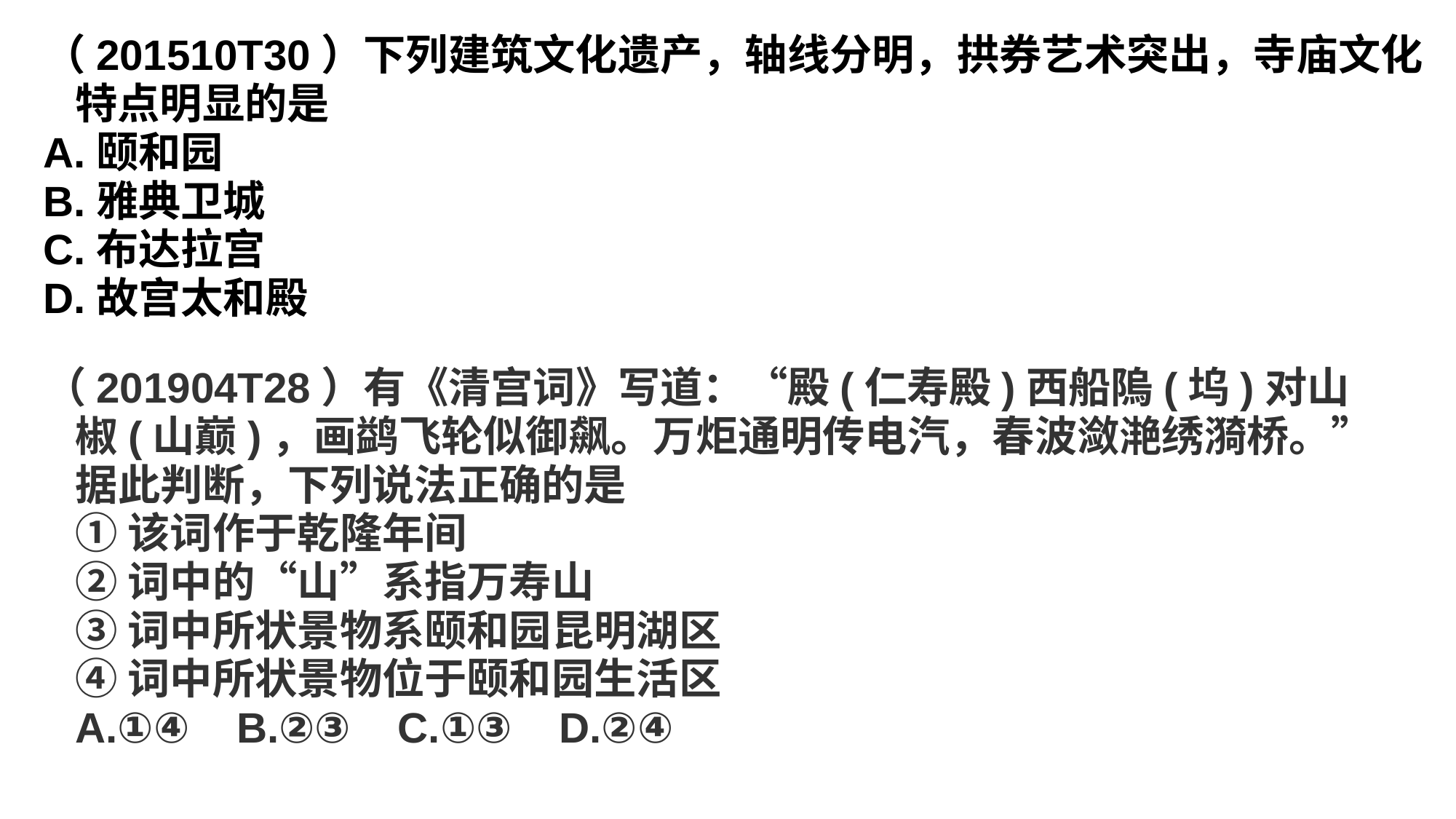

（201510T30）下列建筑文化遗产，轴线分明，拱券艺术突出，寺庙文化特点明显的是
A.颐和园
B.雅典卫城
C.布达拉宫
D.故宫太和殿
（201904T28）有《清宫词》写道：“殿(仁寿殿)西船隖(坞)对山椒(山巅)，画鹢飞轮似御飙。万炬通明传电汽，春波潋滟绣漪桥。”据此判断，下列说法正确的是
①该词作于乾隆年间
②词中的“山”系指万寿山
③词中所状景物系颐和园昆明湖区
④词中所状景物位于颐和园生活区
A.①④    B.②③    C.①③    D.②④